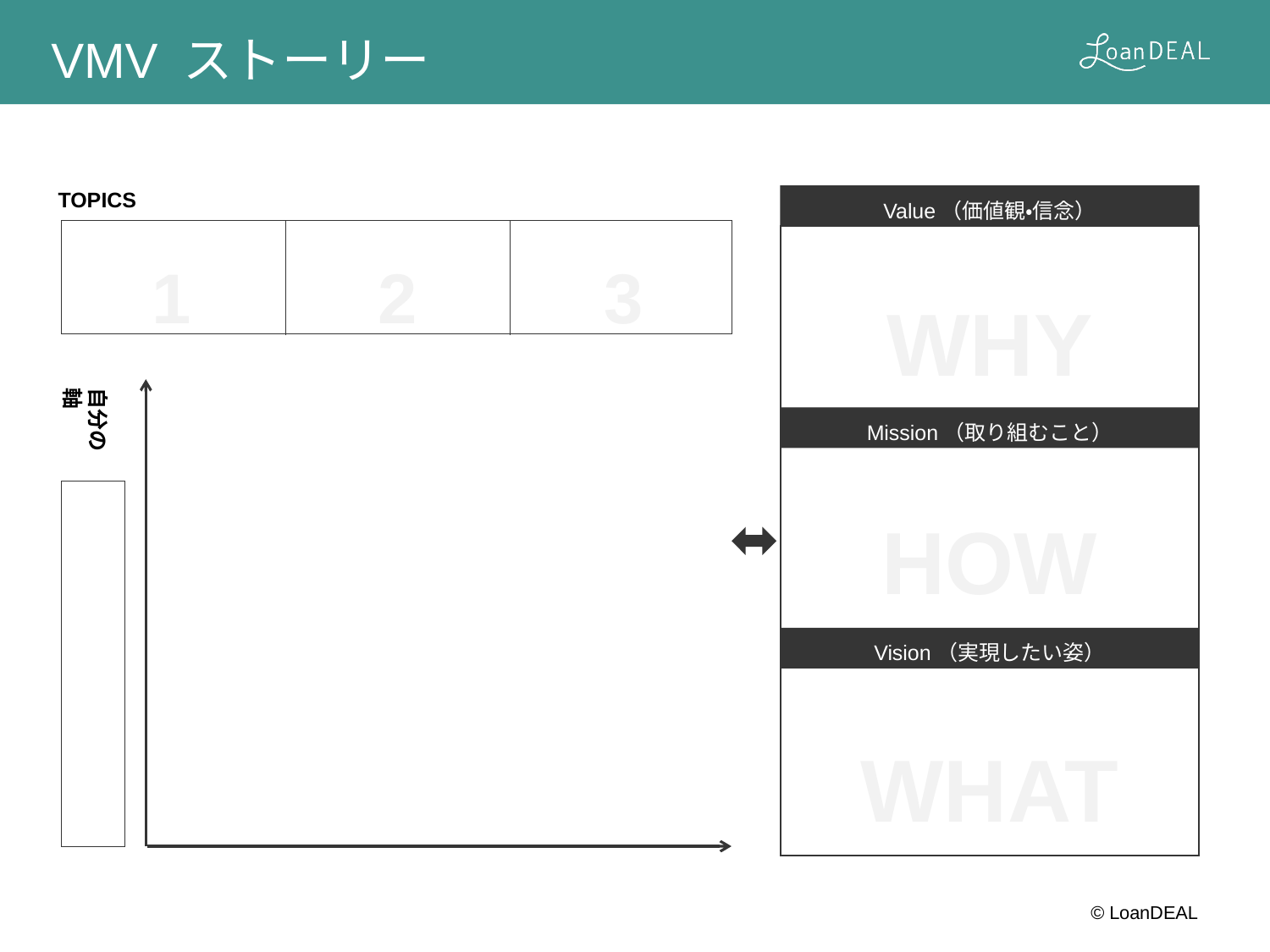

VMV ストーリー
TOPICS
Value（価値観・信念）

1
2
3

WHY
自分の軸
Mission（取り組むこと）

HOW

Vision（実現したい姿）

WHAT